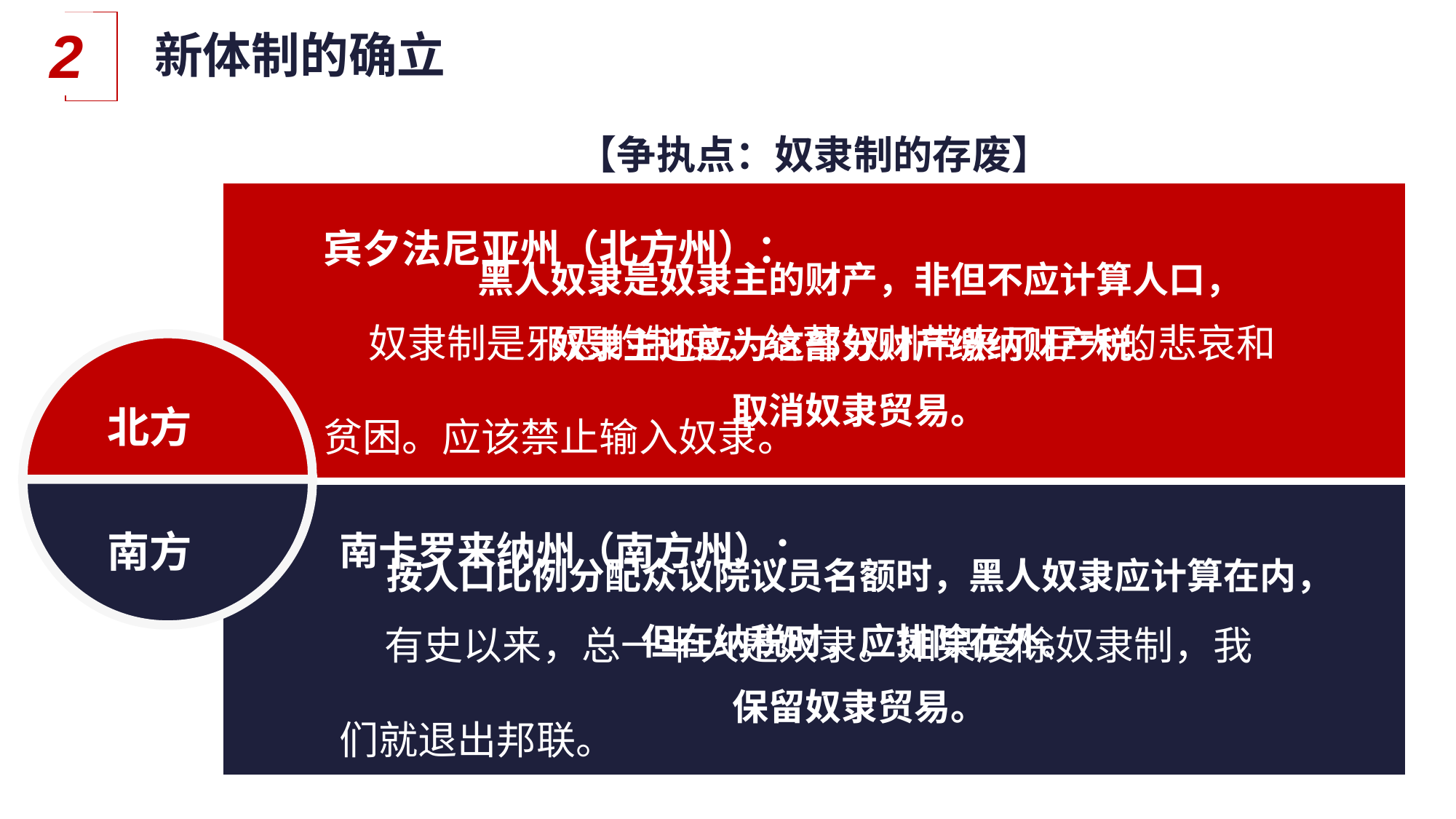

2

新体制的确立
【争执点：奴隶制的存废】
宾夕法尼亚州（北方州）：
    奴隶制是邪恶的制度，给蓄奴州带来了巨大的悲哀和贫困。应该禁止输入奴隶。
|  |
| --- |
黑人奴隶是奴隶主的财产，非但不应计算人口，
奴隶主还应为这部分财产缴纳财产税。
取消奴隶贸易。

北方

南卡罗来纳州（南方州）：
    有史以来，总一半人是奴隶。如果废除奴隶制，我们就退出邦联。
|  |
| --- |
南方
按人口比例分配众议院议员名额时，黑人奴隶应计算在内，
但在纳税时，应排除在外。
保留奴隶贸易。